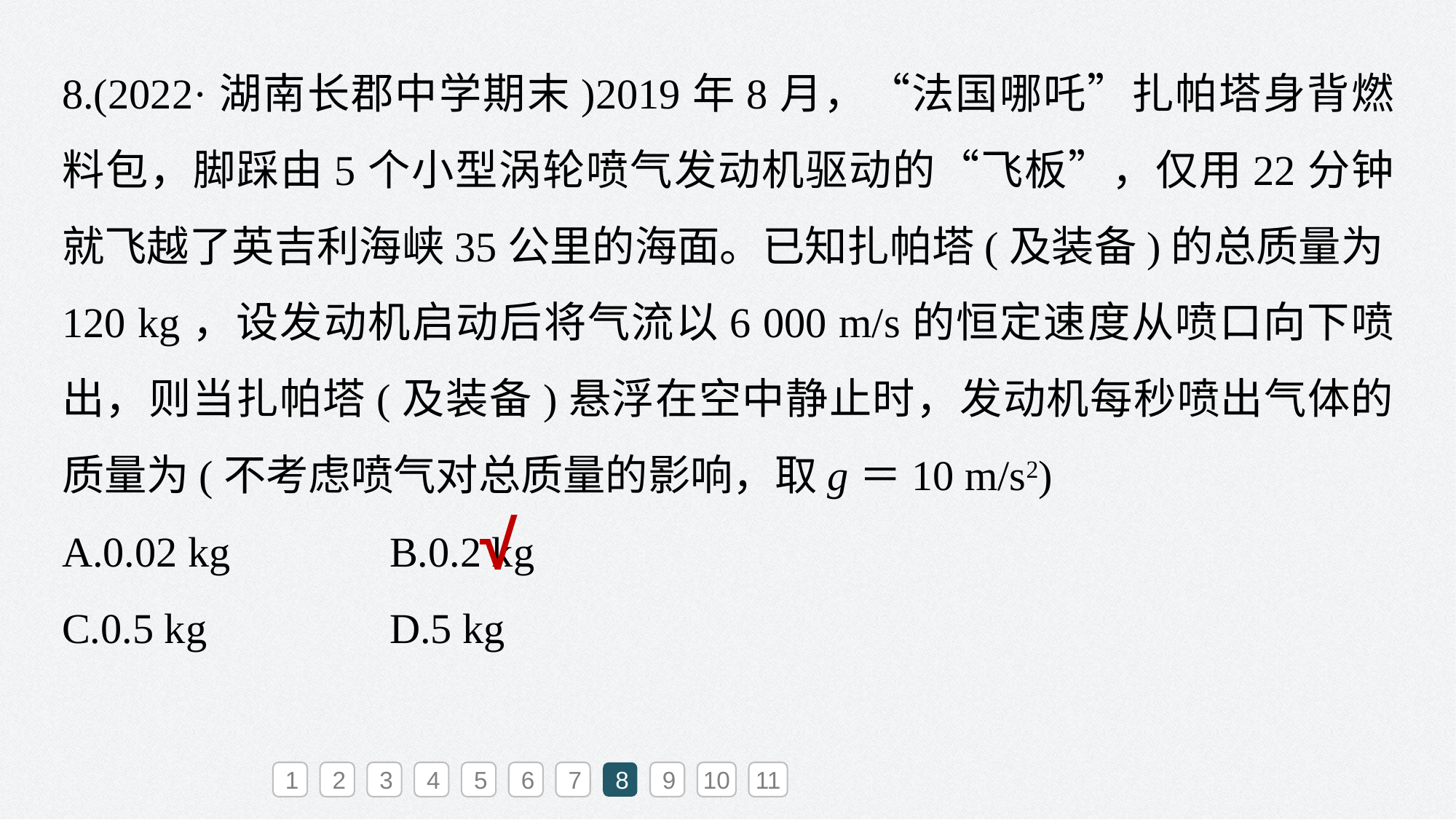

8.(2022·湖南长郡中学期末)2019年8月，“法国哪吒”扎帕塔身背燃料包，脚踩由5个小型涡轮喷气发动机驱动的“飞板”，仅用22分钟就飞越了英吉利海峡35公里的海面。已知扎帕塔(及装备)的总质量为120 kg，设发动机启动后将气流以6 000 m/s的恒定速度从喷口向下喷出，则当扎帕塔(及装备)悬浮在空中静止时，发动机每秒喷出气体的质量为(不考虑喷气对总质量的影响，取g＝10 m/s2)
A.0.02 kg  		B.0.2 kg
C.0.5 kg  		D.5 kg
√
1
2
3
4
5
6
7
8
9
10
11